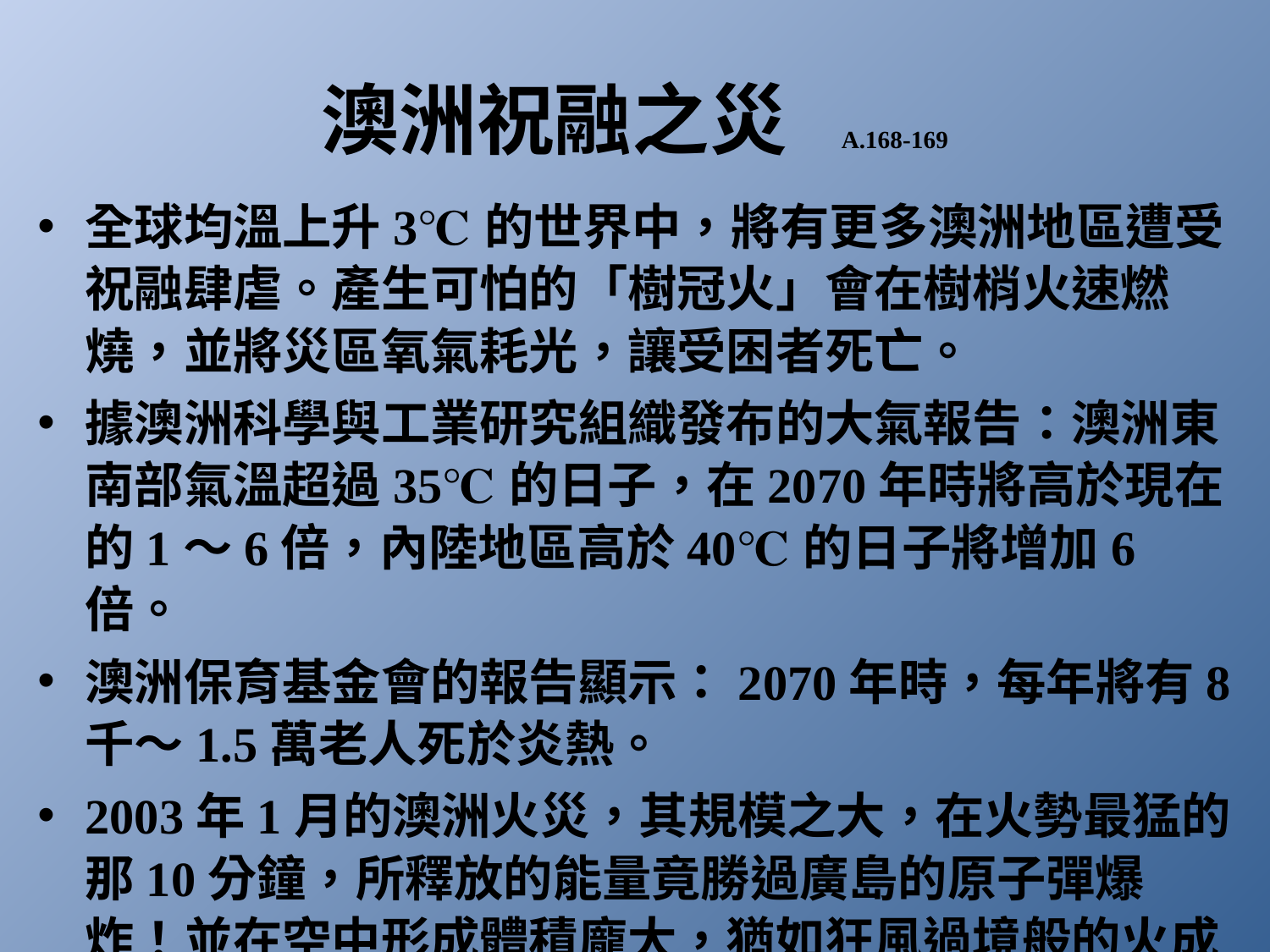

# 澳洲祝融之災  A.168-169
全球均溫上升3℃的世界中，將有更多澳洲地區遭受祝融肆虐。產生可怕的「樹冠火」會在樹梢火速燃燒，並將災區氧氣耗光，讓受困者死亡。
據澳洲科學與工業研究組織發布的大氣報告：澳洲東南部氣溫超過35℃的日子，在2070年時將高於現在的1～6倍，內陸地區高於40℃的日子將增加6倍。
澳洲保育基金會的報告顯示：2070年時，每年將有8千～1.5萬老人死於炎熱。
2003年1月的澳洲火災，其規模之大，在火勢最猛的那10分鐘，所釋放的能量竟勝過廣島的原子彈爆炸！並在空中形成體積龐大，猶如狂風過境般的火成雲。